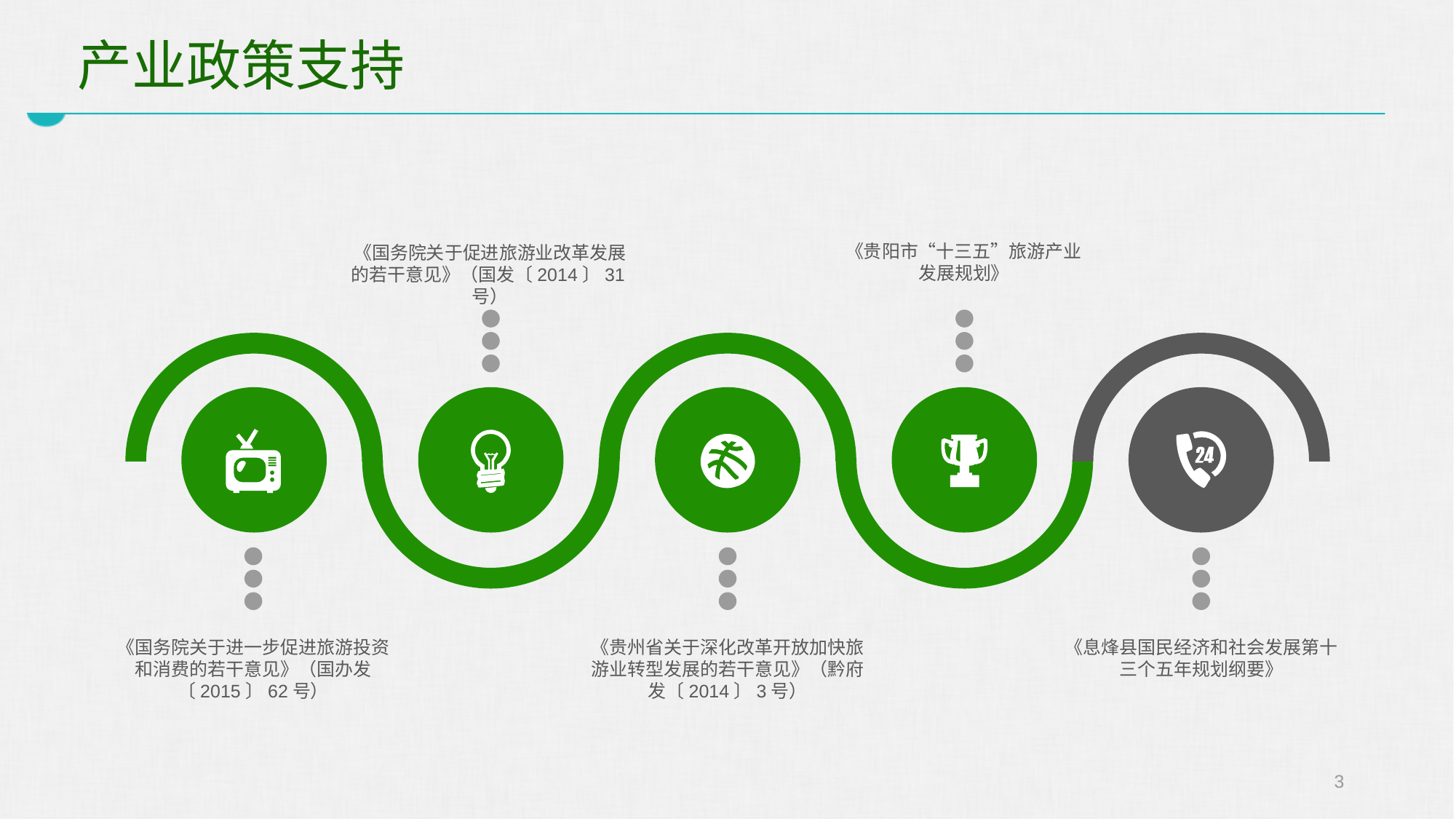

# 产业政策支持
《贵阳市“十三五”旅游产业发展规划》
《国务院关于促进旅游业改革发展的若干意见》（国发〔2014〕31号）

《国务院关于进一步促进旅游投资和消费的若干意见》（国办发〔2015〕62号）
《贵州省关于深化改革开放加快旅游业转型发展的若干意见》（黔府发〔2014〕3号）
《息烽县国民经济和社会发展第十三个五年规划纲要》
3